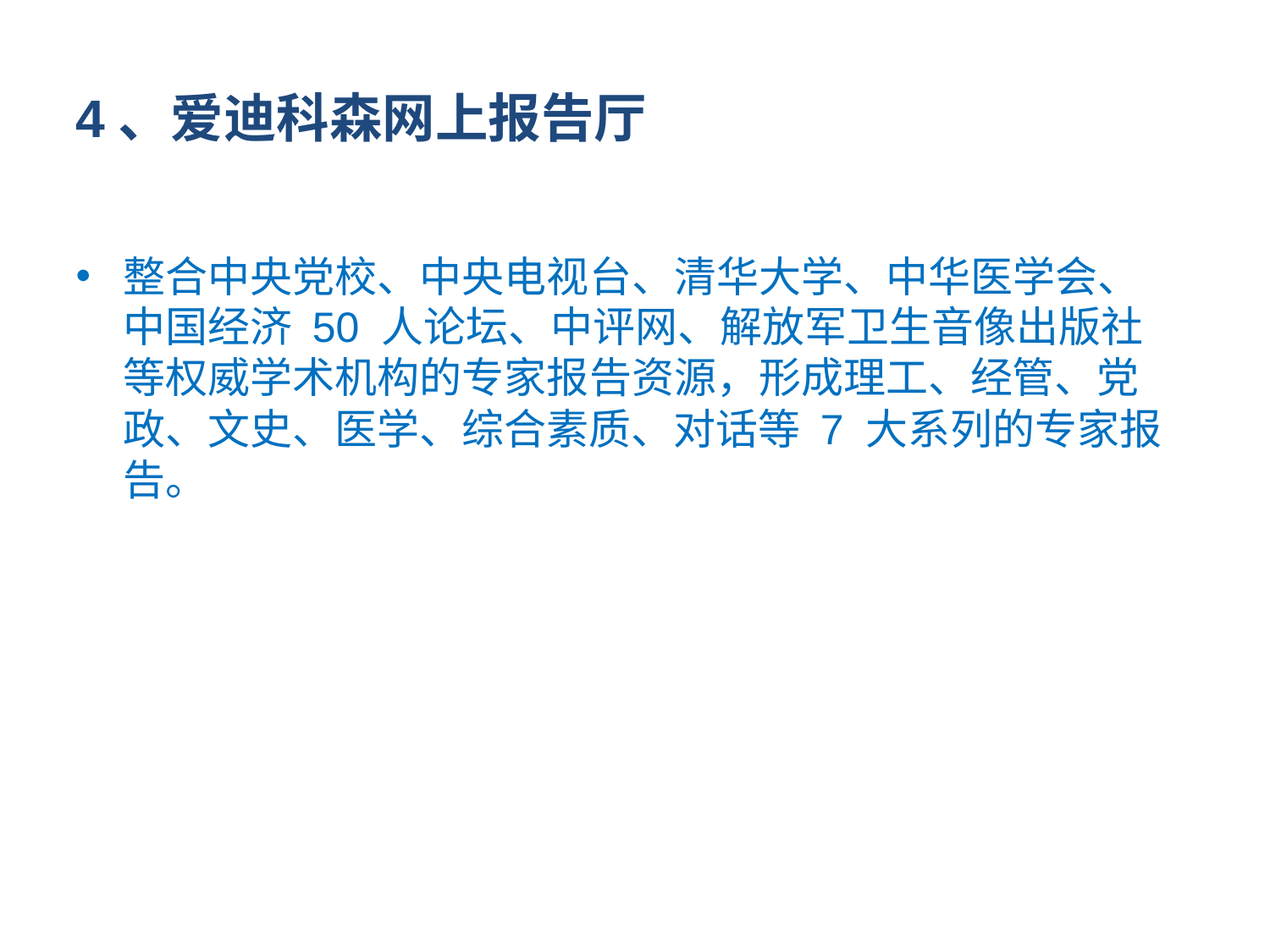

4、爱迪科森网上报告厅

整合中央党校、中央电视台、清华大学、中华医学会、中国经济 50 人论坛、中评网、解放军卫生音像出版社等权威学术机构的专家报告资源，形成理工、经管、党政、文史、医学、综合素质、对话等 7 大系列的专家报告。

26